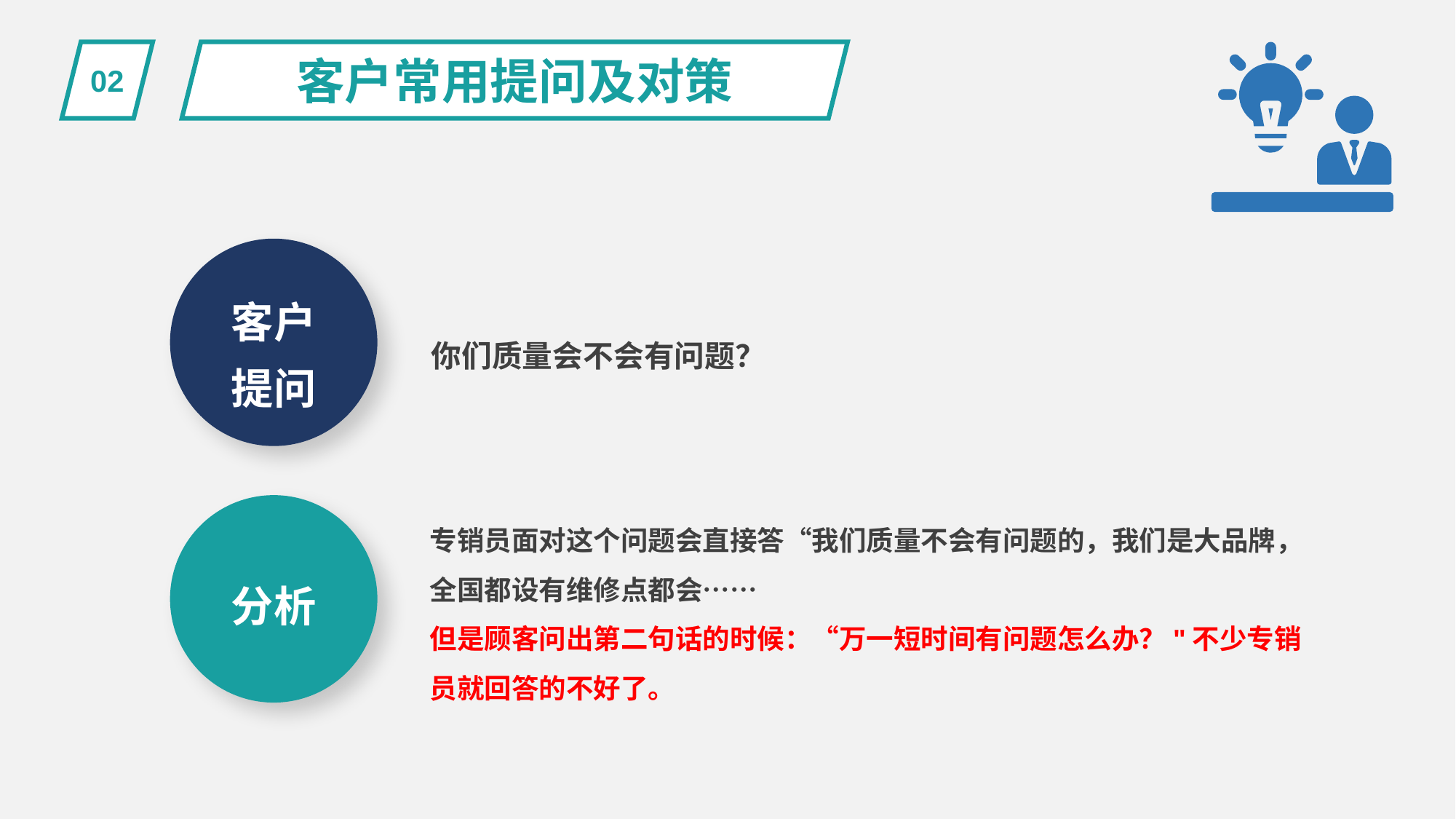

02
客户常用提问及对策

客户
提问
你们质量会不会有问题？

分析
专销员面对这个问题会直接答“我们质量不会有问题的，我们是大品牌，全国都设有维修点都会……
但是顾客问出第二句话的时候：“万一短时间有问题怎么办？"不少专销员就回答的不好了。